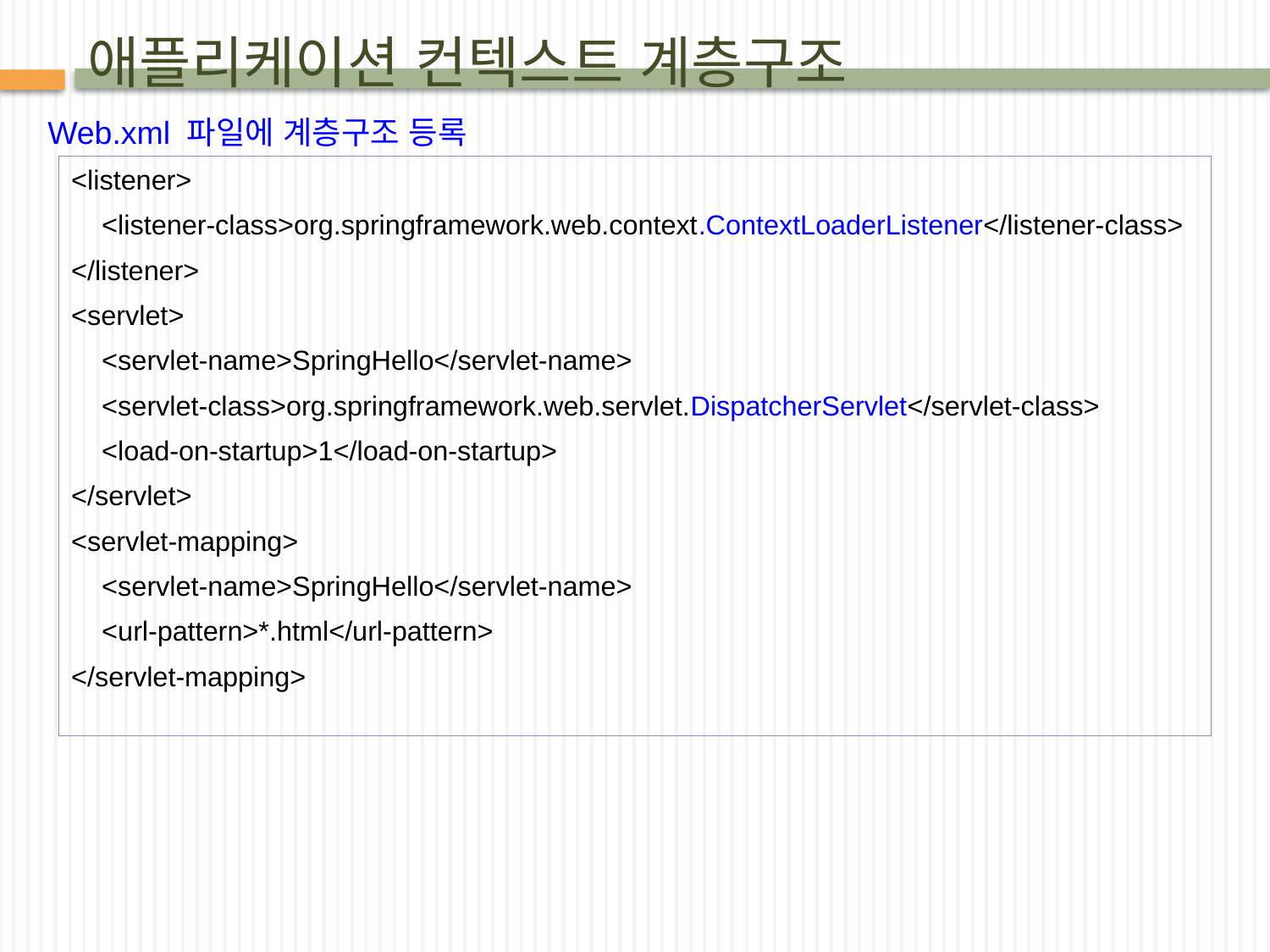

# 애플리케이션 컨텍스트 계층구조
Web.xml 파일에 계층구조 등록
<listener>
    <listener-class>org.springframework.web.context.ContextLoaderListener</listener-class>
</listener>
<servlet>
    <servlet-name>SpringHello</servlet-name>
    <servlet-class>org.springframework.web.servlet.DispatcherServlet</servlet-class>
    <load-on-startup>1</load-on-startup>
</servlet>
<servlet-mapping>
    <servlet-name>SpringHello</servlet-name>
    <url-pattern>*.html</url-pattern>
</servlet-mapping>